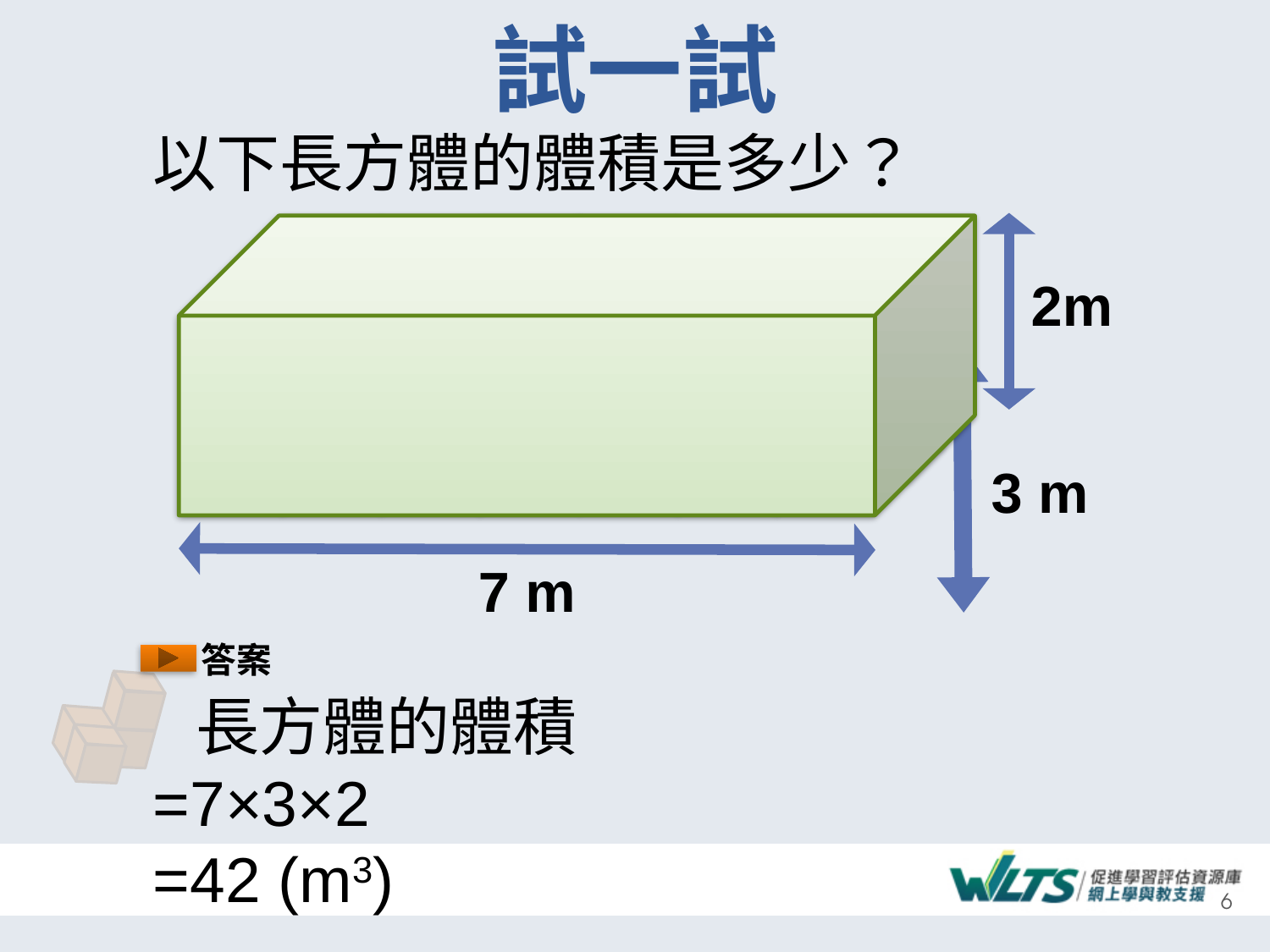

# 試一試
以下長方體的體積是多少？
2m

3 m
7 m
答案

  長方體的體積
=7×3×2
=42 (m3)
6